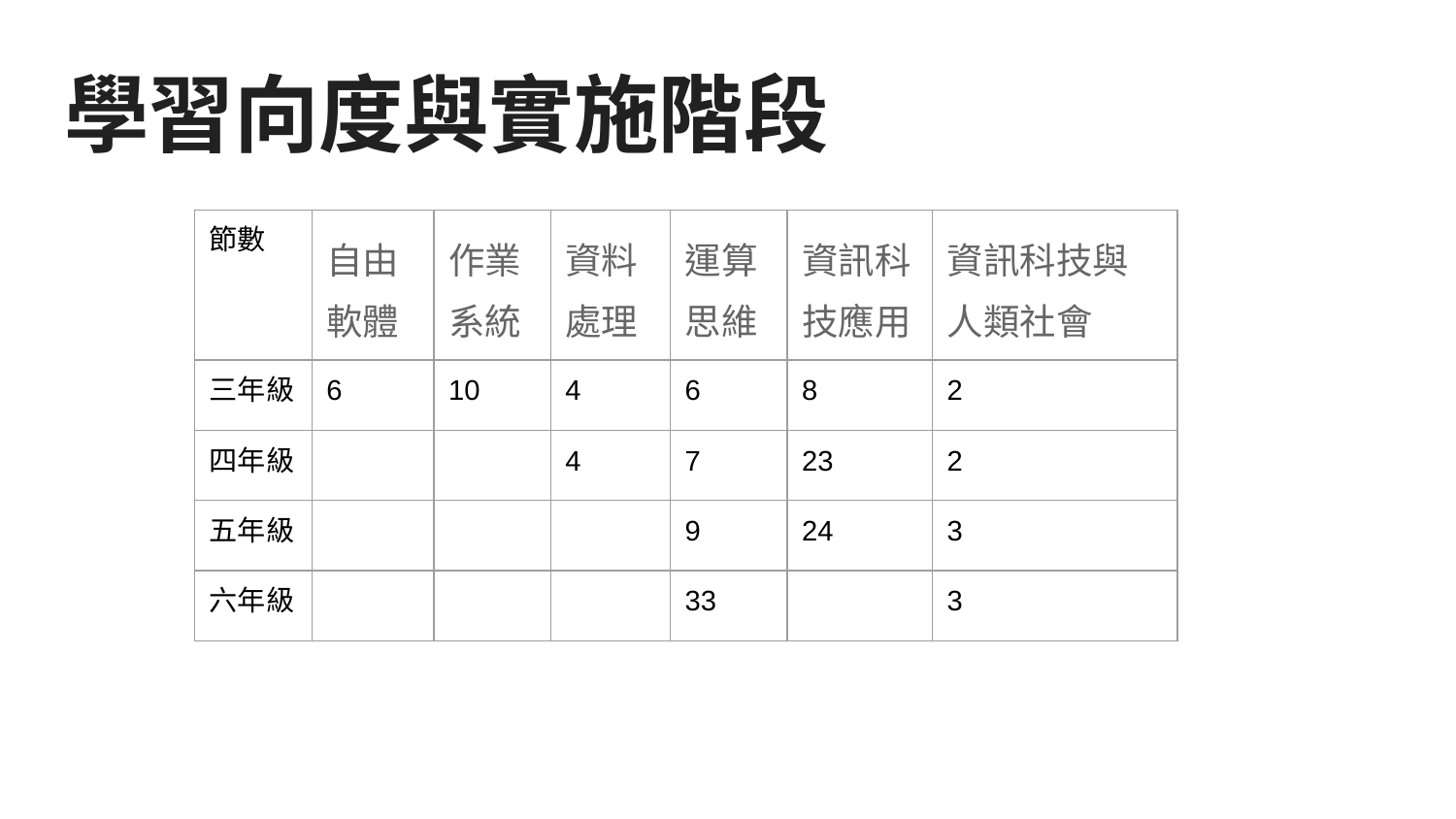

# 學習向度與實施階段
| 節數 | 自由軟體 | 作業系統 | 資料處理 | 運算思維 | 資訊科技應用 | 資訊科技與人類社會 |
| --- | --- | --- | --- | --- | --- | --- |
| 三年級 | 6 | 10 | 4 | 6 | 8 | 2 |
| 四年級 |  |  | 4 | 7 | 23 | 2 |
| 五年級 |  |  |  | 9 | 24 | 3 |
| 六年級 |  |  |  | 33 |  | 3 |